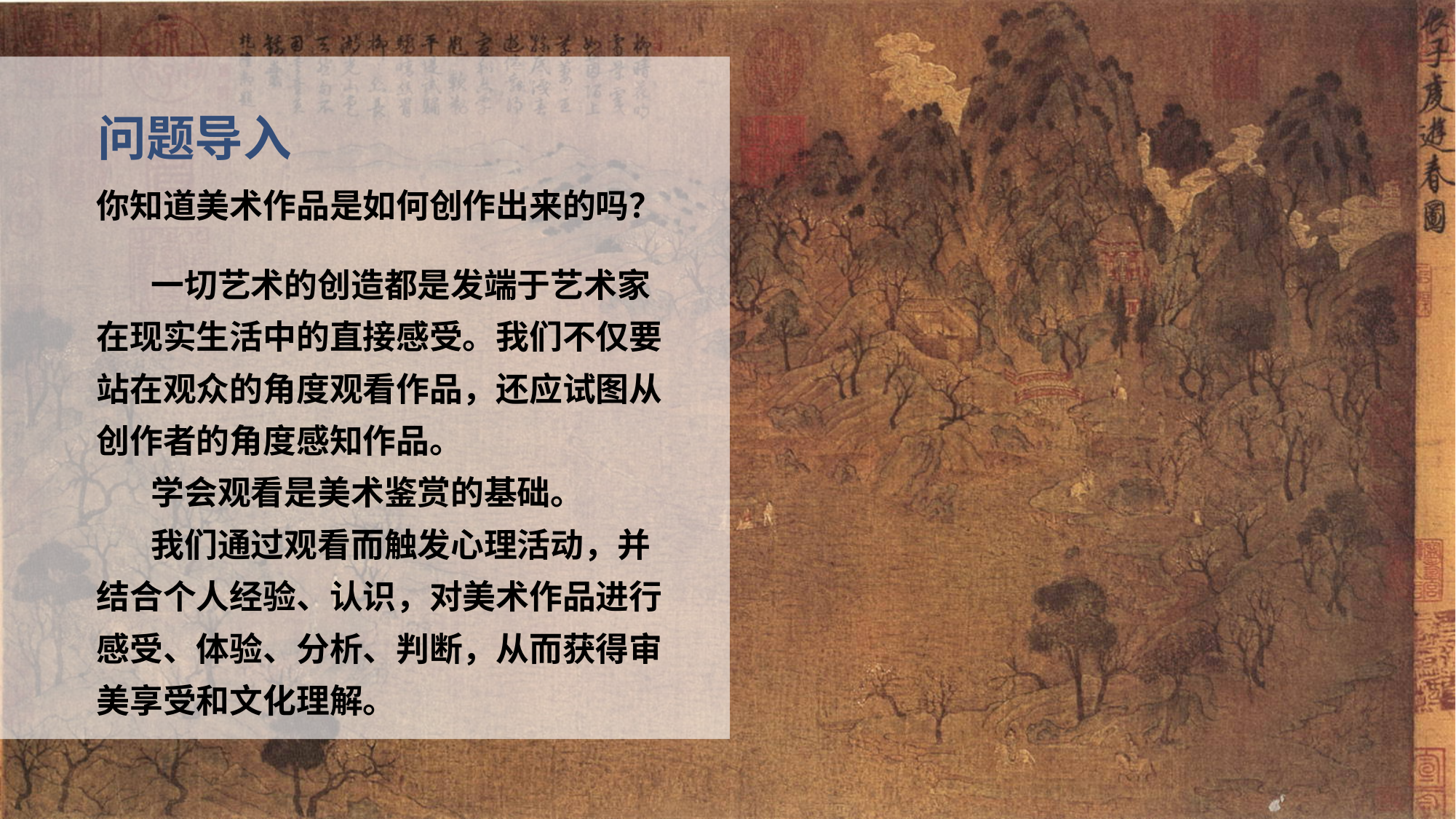

问题导入
你知道美术作品是如何创作出来的吗？
一切艺术的创造都是发端于艺术家在现实生活中的直接感受。我们不仅要站在观众的角度观看作品，还应试图从创作者的角度感知作品。
学会观看是美术鉴赏的基础。
我们通过观看而触发心理活动，并结合个人经验、认识，对美术作品进行感受、体验、分析、判断，从而获得审美享受和文化理解。